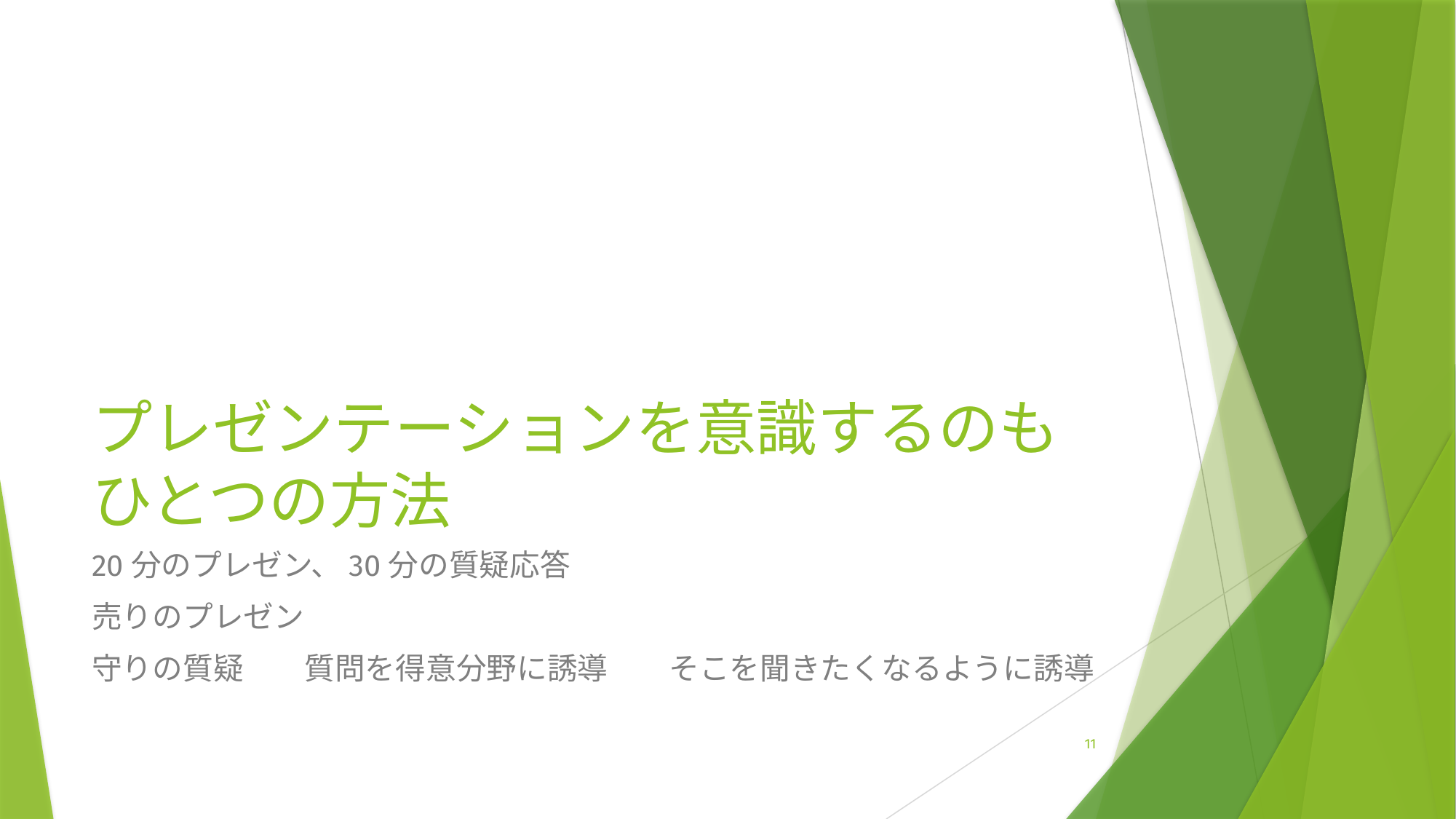

# プレゼンテーションを意識するのも ひとつの方法
20分のプレゼン、30分の質疑応答
売りのプレゼン
守りの質疑　　質問を得意分野に誘導　　そこを聞きたくなるように誘導

11